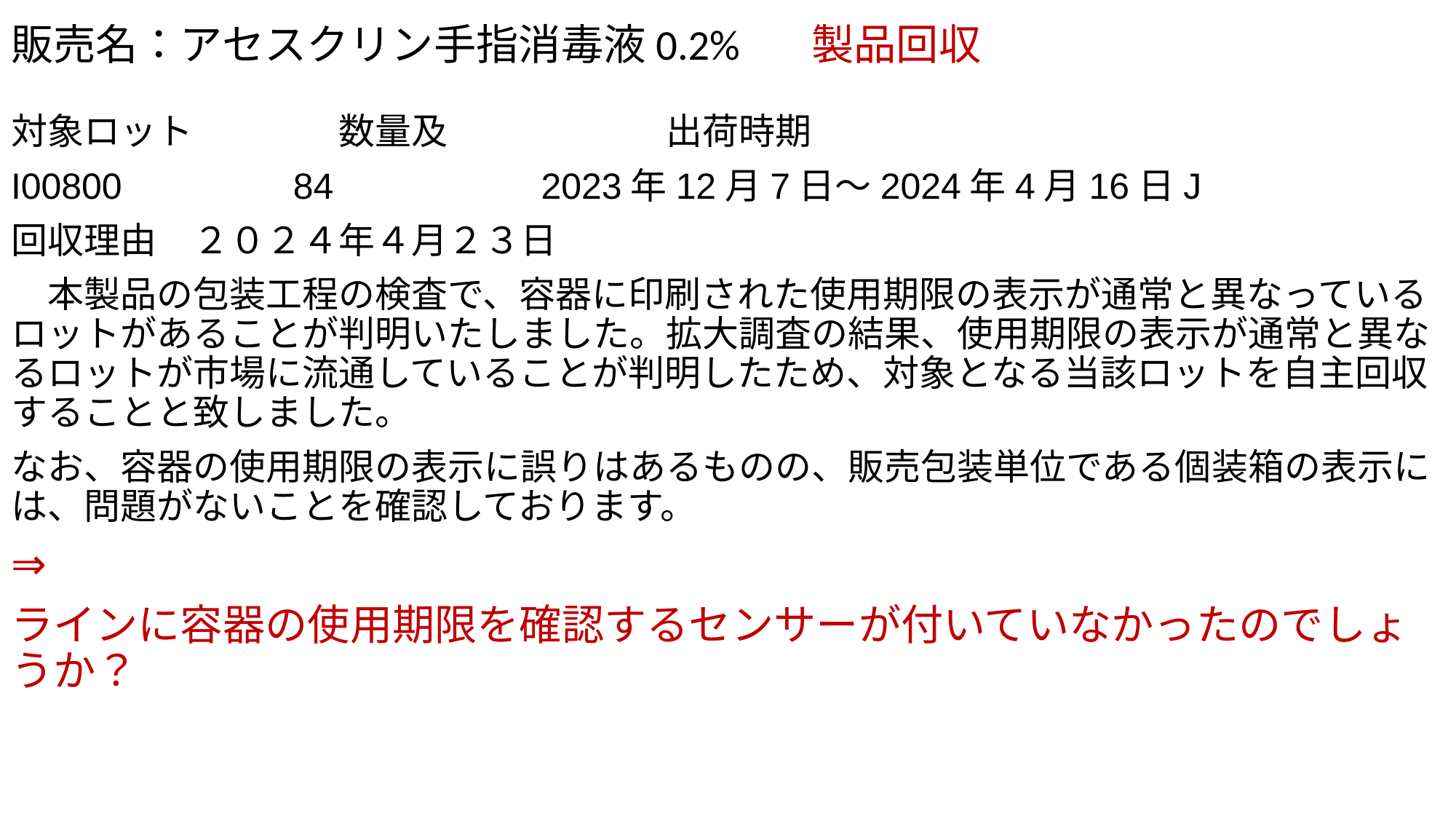

# 販売名：アセスクリン手指消毒液0.2% 　 製品回収
対象ロット　　　　数量及　　　　　　出荷時期
I00800　　　　 84　　　　　 2023年12月7日～2024年4月16日J
回収理由　２０２４年４月２３日
　本製品の包装工程の検査で、容器に印刷された使用期限の表示が通常と異なっているロットがあることが判明いたしました。拡大調査の結果、使用期限の表示が通常と異なるロットが市場に流通していることが判明したため、対象となる当該ロットを自主回収することと致しました。
なお、容器の使用期限の表示に誤りはあるものの、販売包装単位である個装箱の表示には、問題がないことを確認しております。
⇒
ラインに容器の使用期限を確認するセンサーが付いていなかったのでしょうか？